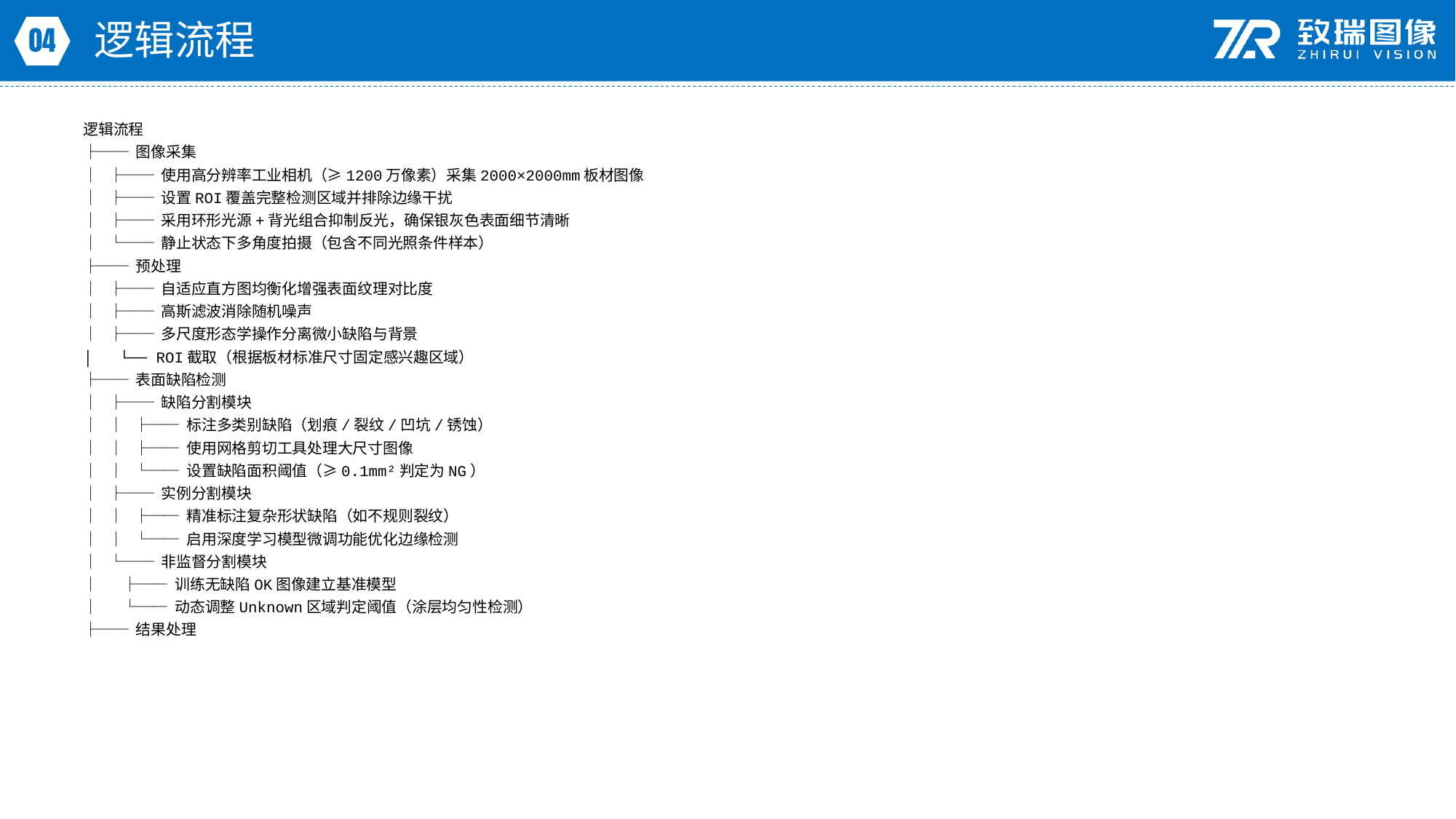

逻辑流程
04

逻辑流程
├── 图像采集
│   ├── 使用高分辨率工业相机（≥1200万像素）采集2000×2000mm板材图像
│   ├── 设置ROI覆盖完整检测区域并排除边缘干扰
│   ├── 采用环形光源+背光组合抑制反光，确保银灰色表面细节清晰
│   └── 静止状态下多角度拍摄（包含不同光照条件样本）
├── 预处理
│   ├── 自适应直方图均衡化增强表面纹理对比度
│   ├── 高斯滤波消除随机噪声
│   ├── 多尺度形态学操作分离微小缺陷与背景
│   └── ROI截取（根据板材标准尺寸固定感兴趣区域）
├── 表面缺陷检测
│   ├── 缺陷分割模块
│   │   ├── 标注多类别缺陷（划痕/裂纹/凹坑/锈蚀）
│   │   ├── 使用网格剪切工具处理大尺寸图像
│   │   └── 设置缺陷面积阈值（≥0.1mm²判定为NG）
│   ├── 实例分割模块
│   │   ├── 精准标注复杂形状缺陷（如不规则裂纹）
│   │   └── 启用深度学习模型微调功能优化边缘检测
│   └── 非监督分割模块
│       ├── 训练无缺陷OK图像建立基准模型
│       └── 动态调整Unknown区域判定阈值（涂层均匀性检测）
├── 结果处理